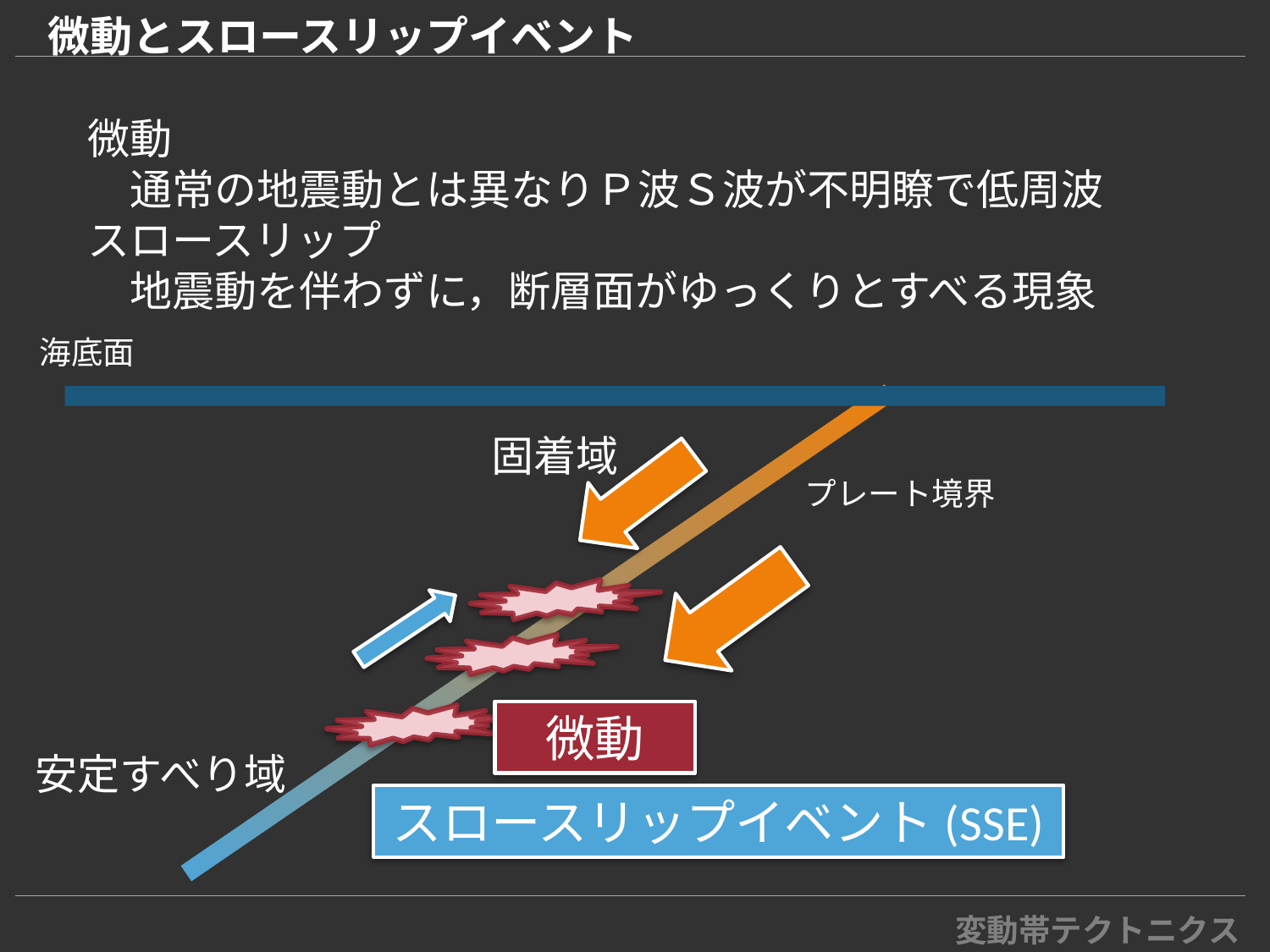

微動とスロースリップイベント
微動
　通常の地震動とは異なりＰ波Ｓ波が不明瞭で低周波
スロースリップ
　地震動を伴わずに，断層面がゆっくりとすべる現象
海底面

固着域

プレート境界

微動

安定すべり域
スロースリップイベント(SSE)
変動帯テクトニクス